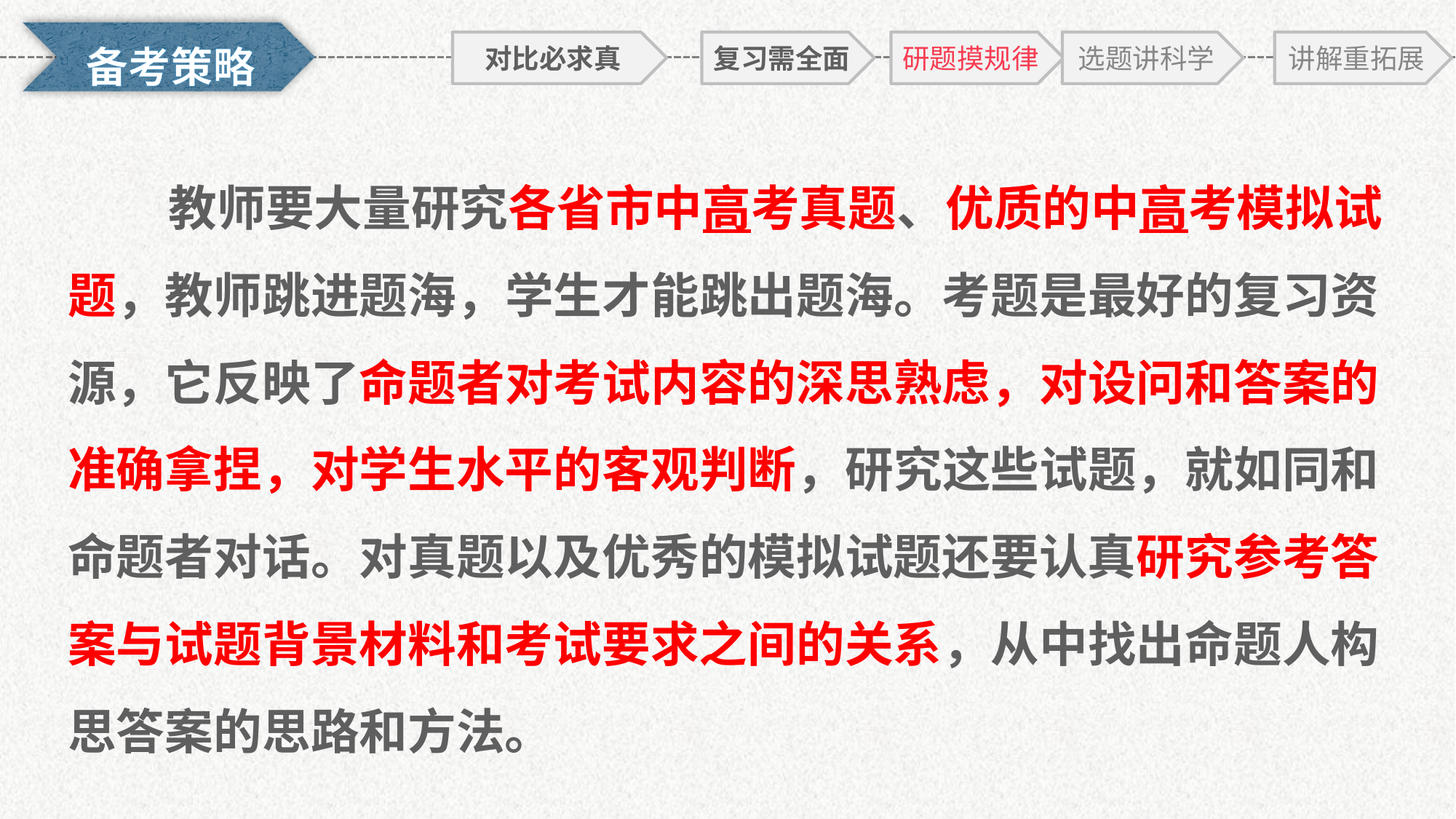

对比必求真
复习需全面
研题摸规律
选题讲科学
讲解重拓展
        教师要大量研究各省市中高考真题、优质的中高考模拟试题，教师跳进题海，学生才能跳出题海。考题是最好的复习资源，它反映了命题者对考试内容的深思熟虑，对设问和答案的准确拿捏，对学生水平的客观判断，研究这些试题，就如同和命题者对话。对真题以及优秀的模拟试题还要认真研究参考答案与试题背景材料和考试要求之间的关系，从中找出命题人构思答案的思路和方法。